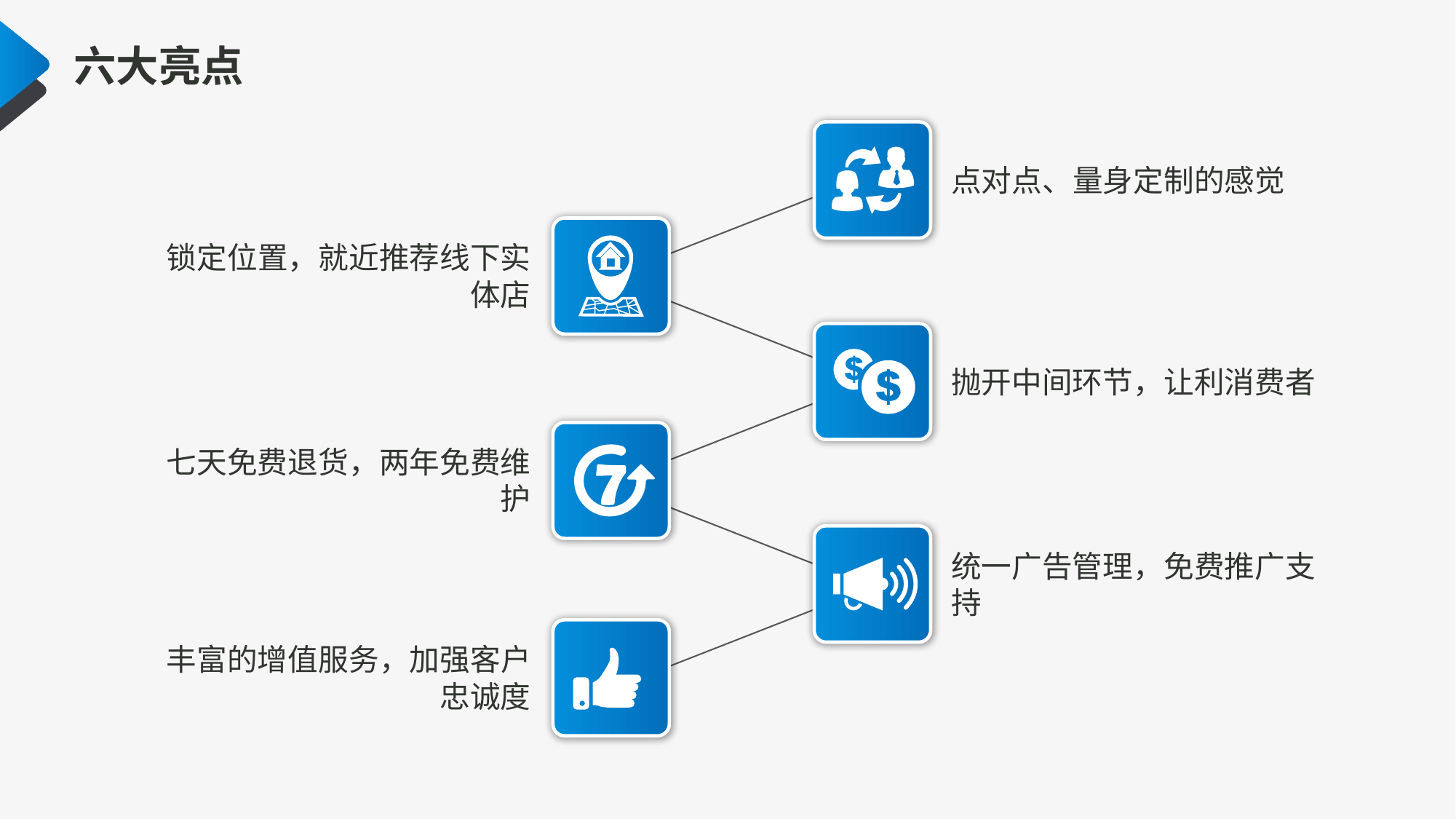

六大亮点

点对点、量身定制的感觉

锁定位置，就近推荐线下实体店

抛开中间环节，让利消费者

七天免费退货，两年免费维护

统一广告管理，免费推广支持

丰富的增值服务，加强客户忠诚度